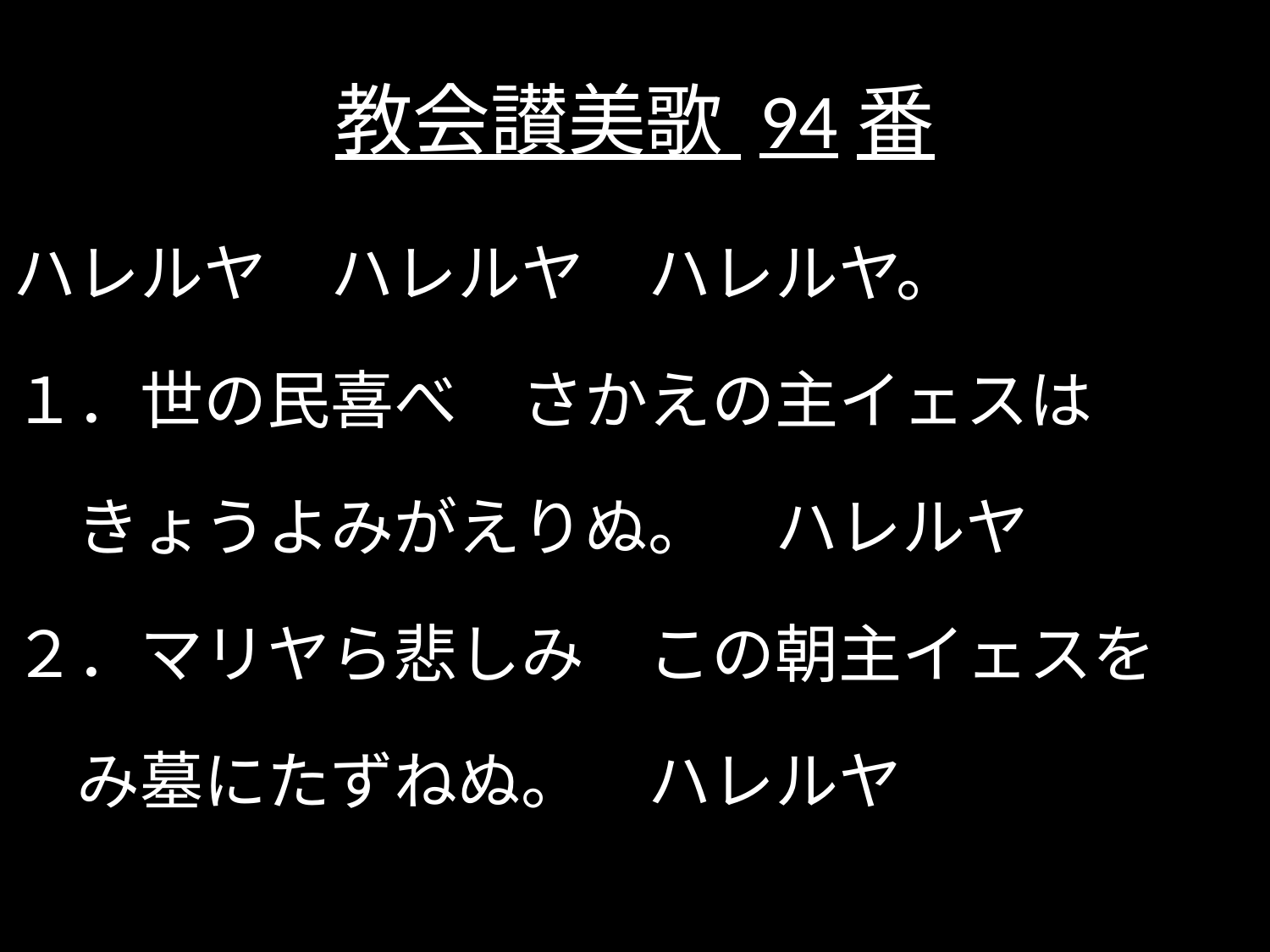

# 教会讃美歌 94番
ハレルヤ　ハレルヤ　ハレルヤ。
１．世の民喜べ　さかえの主イェスは
　きょうよみがえりぬ。　ハレルヤ
２．マリヤら悲しみ　この朝主イェスを
　み墓にたずねぬ。　ハレルヤ